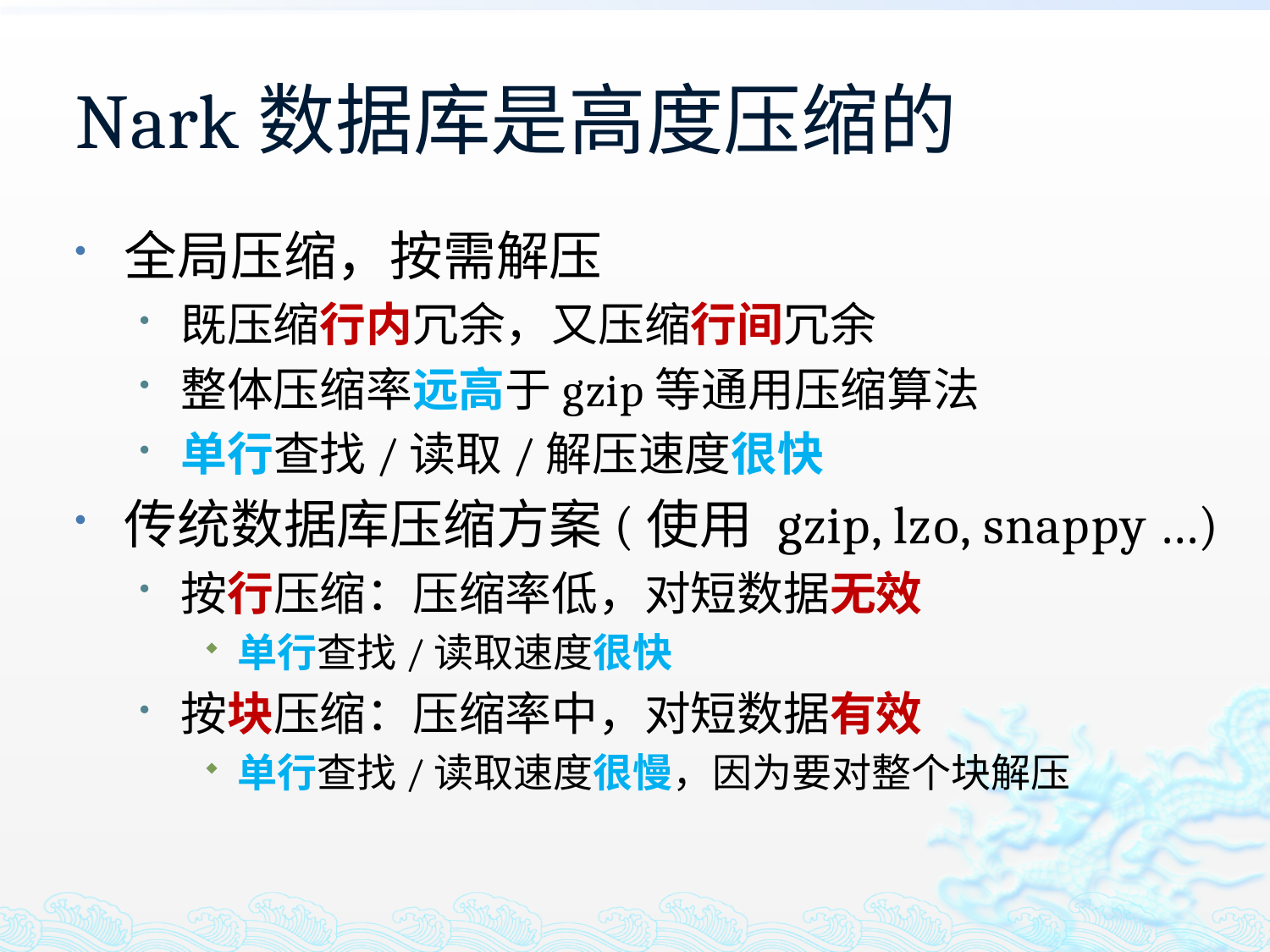

# Nark数据库是高度压缩的
全局压缩，按需解压
既压缩行内冗余，又压缩行间冗余
整体压缩率远高于gzip等通用压缩算法
单行查找/读取/解压速度很快
传统数据库压缩方案(使用 gzip, lzo, snappy …)
按行压缩：压缩率低，对短数据无效
单行查找/读取速度很快
按块压缩：压缩率中，对短数据有效
单行查找/读取速度很慢，因为要对整个块解压